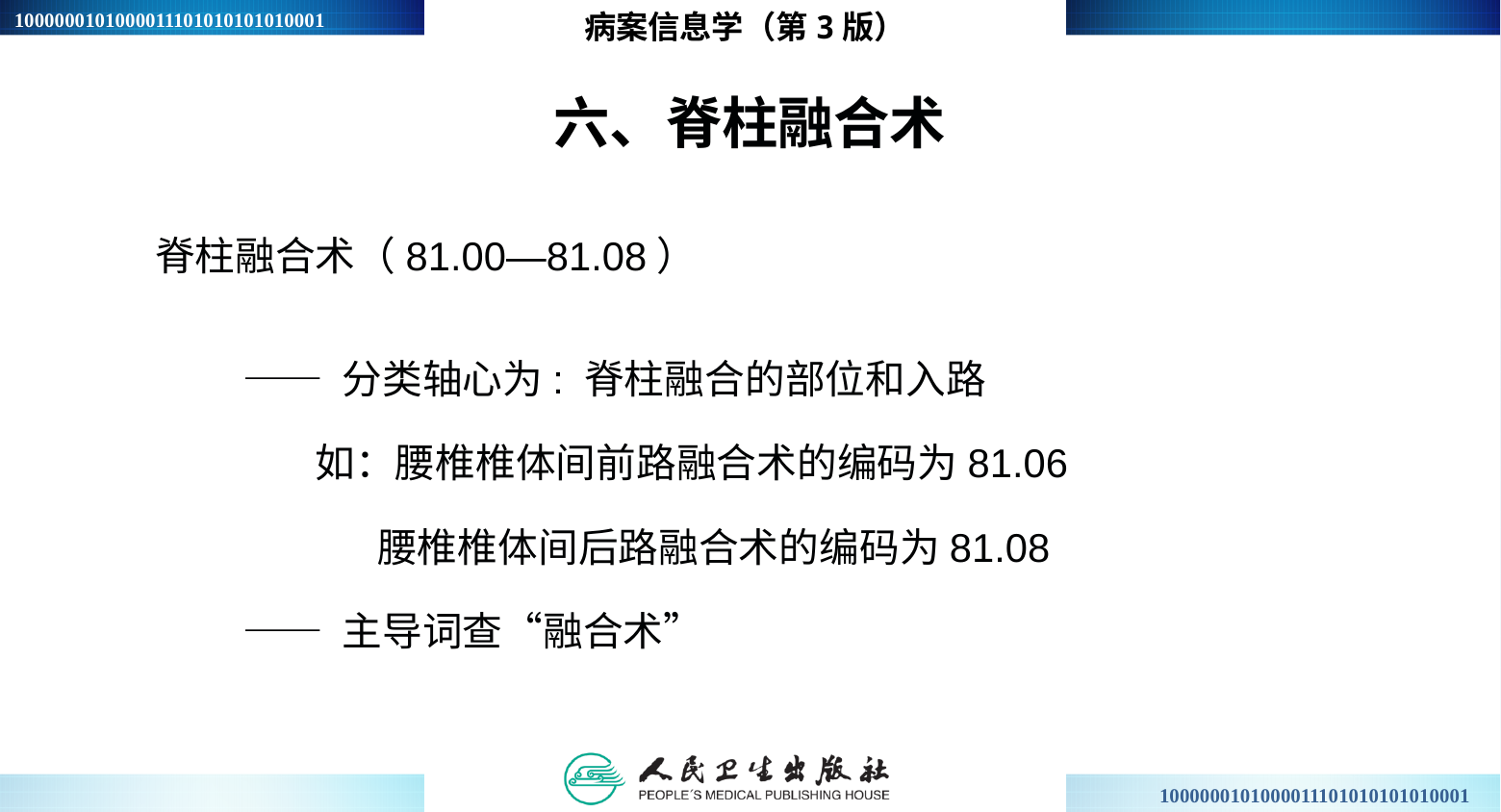

病案信息学（第3版）
# 六、脊柱融合术
脊柱融合术（81.00—81.08）

—— 分类轴心为: 脊柱融合的部位和入路
       如：腰椎椎体间前路融合术的编码为81.06
              腰椎椎体间后路融合术的编码为81.08
—— 主导词查“融合术”